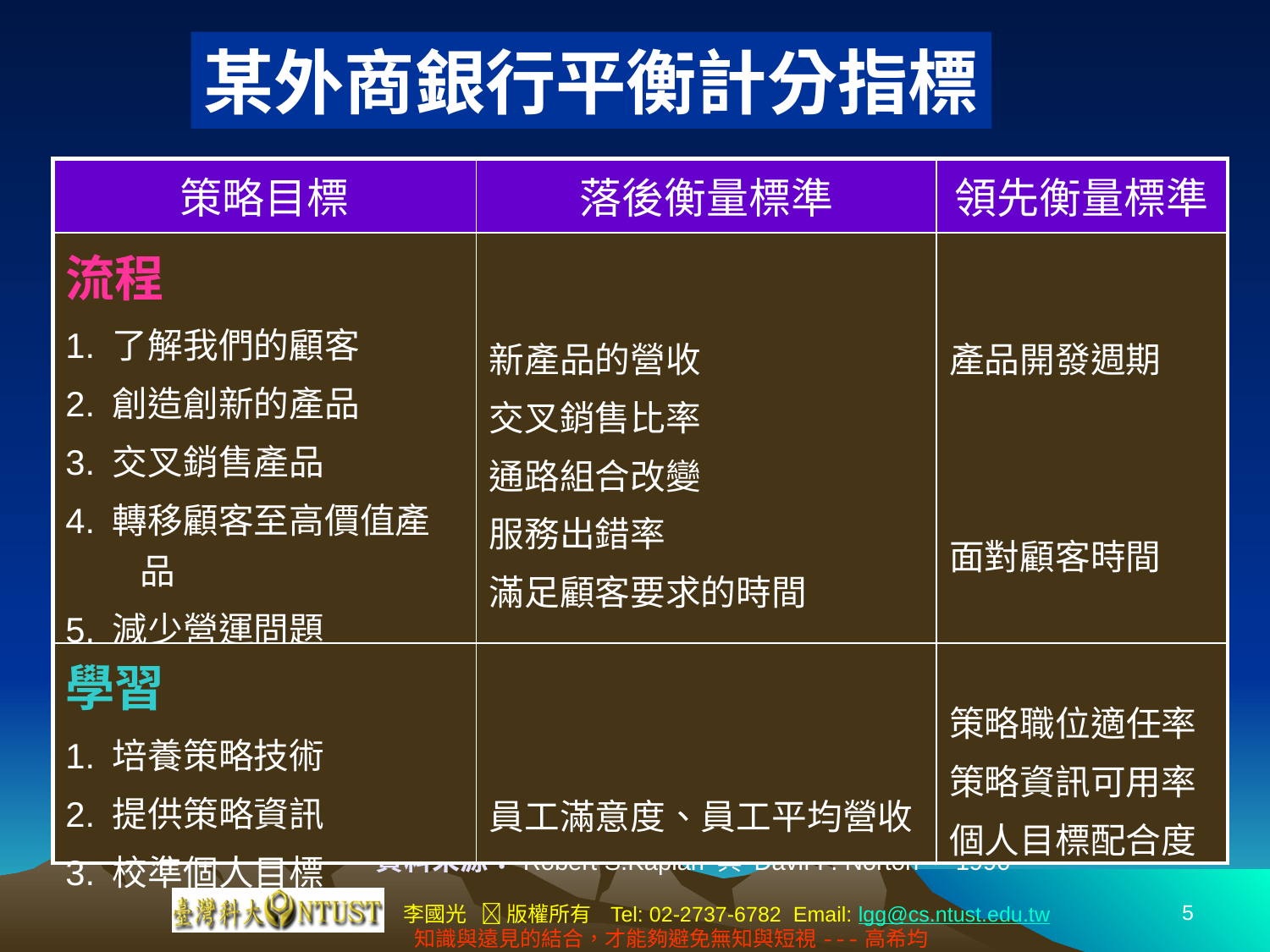

某外商銀行平衡計分指標
| 策略目標 | 落後衡量標準 | 領先衡量標準 |
| --- | --- | --- |
| 流程 1. 了解我們的顧客 2. 創造創新的產品 3. 交叉銷售產品 4. 轉移顧客至高價值產品 5. 減少營運問題 6. 回應迅速的服務 | 新產品的營收 交叉銷售比率 通路組合改變 服務出錯率 滿足顧客要求的時間 | 產品開發週期 面對顧客時間 |
| 學習 1. 培養策略技術 2. 提供策略資訊 3. 校準個人目標 | 員工滿意度、員工平均營收 | 策略職位適任率 策略資訊可用率 個人目標配合度 |
資料來源：Robert S.Kaplan 與 Davif P. Norton，1990
5